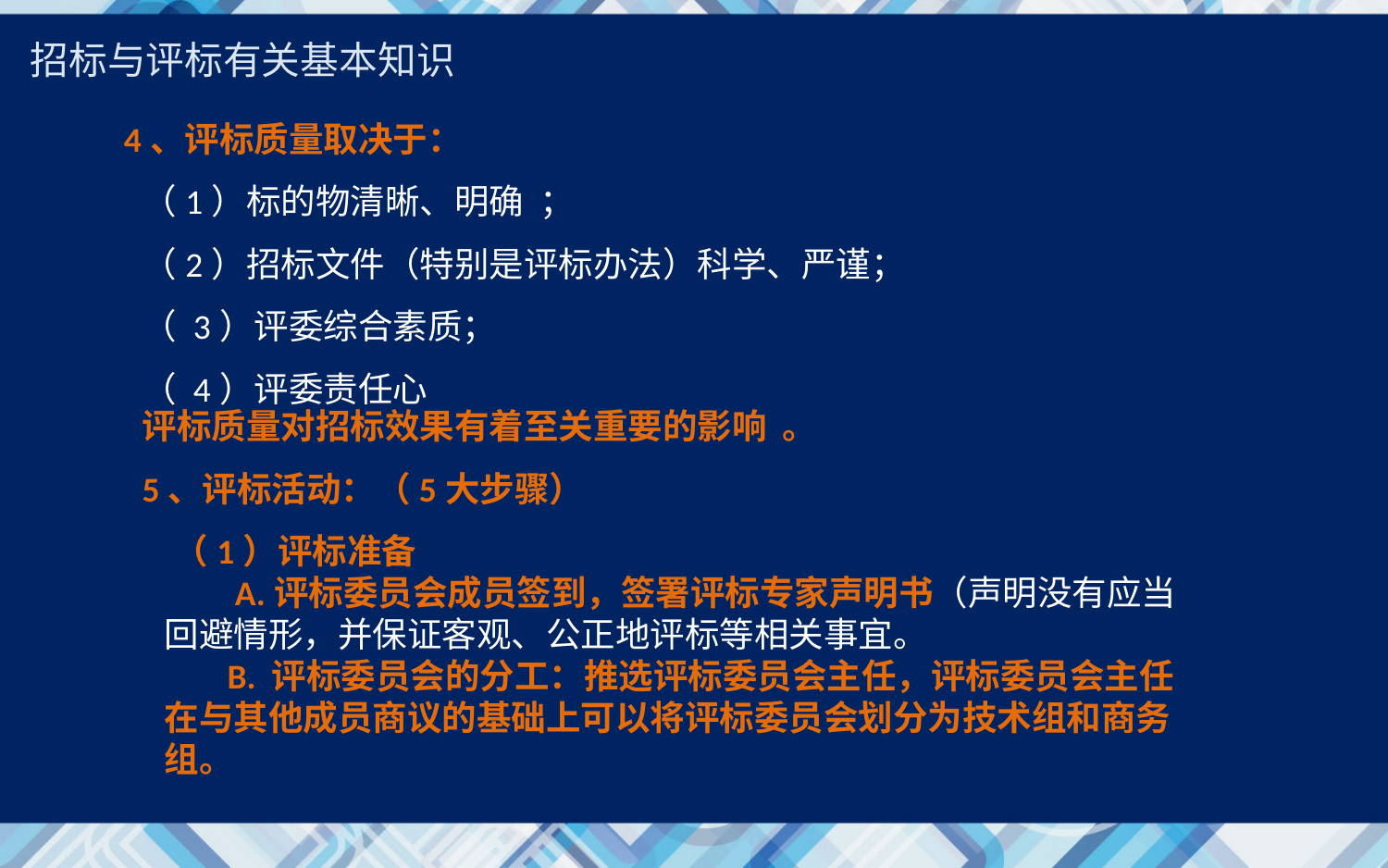

招标与评标有关基本知识
   4、评标质量取决于：
     （1）标的物清晰、明确  ；
     （2）招标文件（特别是评标办法）科学、严谨；
     （ 3）评委综合素质；
     （ 4）评委责任心
     评标质量对招标效果有着至关重要的影响  。
      5、评标活动：（5大步骤）
         （1）评标准备
         A.评标委员会成员签到，签署评标专家声明书（声明没有应当回避情形，并保证客观、公正地评标等相关事宜。
        B. 评标委员会的分工：推选评标委员会主任，评标委员会主任在与其他成员商议的基础上可以将评标委员会划分为技术组和商务组。